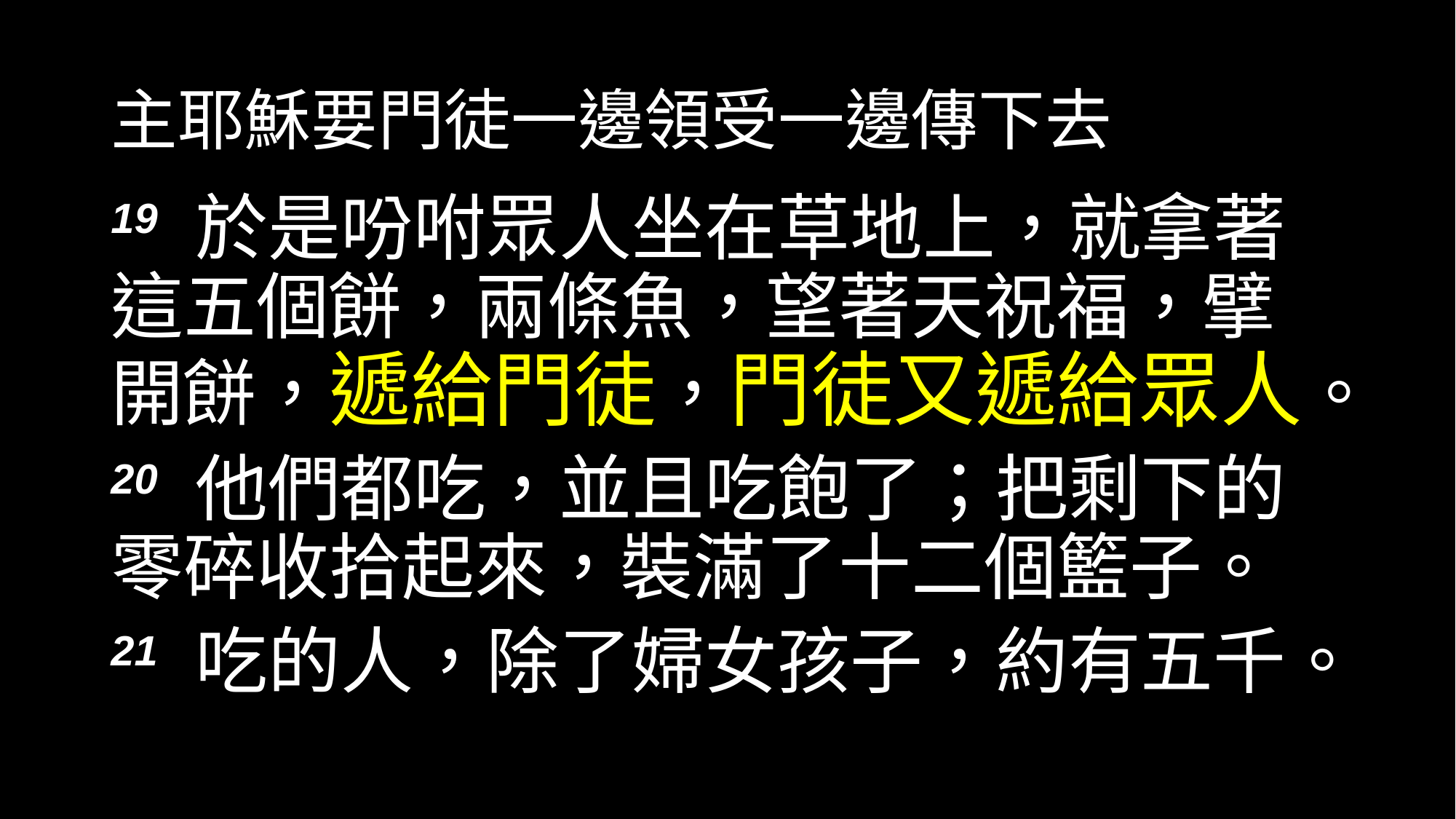

# 主耶穌要門徒一邊領受一邊傳下去
19 於是吩咐眾人坐在草地上，就拿著這五個餅，兩條魚，望著天祝福，擘開餅，遞給門徒，門徒又遞給眾人。
20 他們都吃，並且吃飽了；把剩下的零碎收拾起來，裝滿了十二個籃子。
21 吃的人，除了婦女孩子，約有五千。